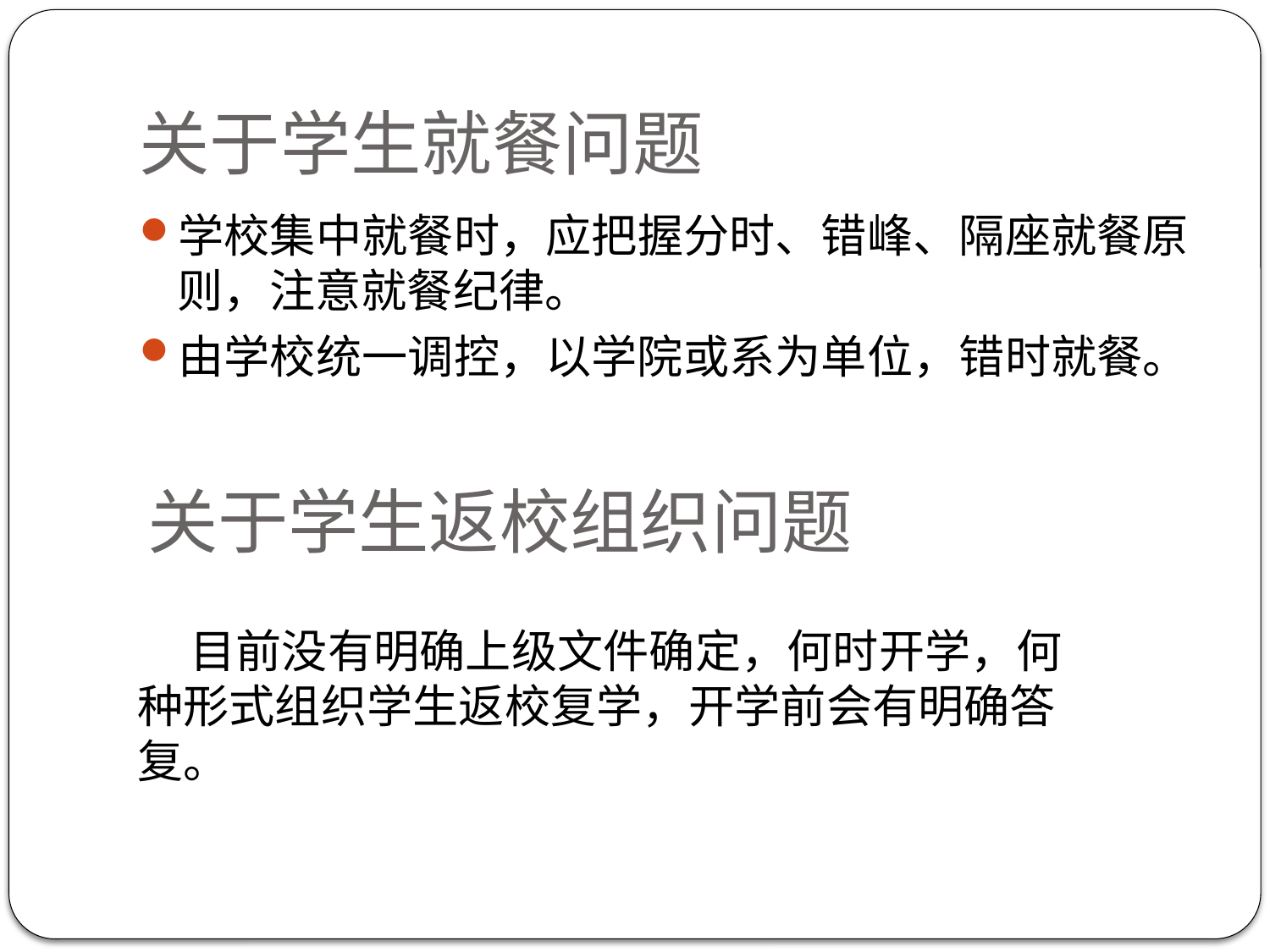

# 关于学生就餐问题
学校集中就餐时，应把握分时、错峰、隔座就餐原则，注意就餐纪律。
由学校统一调控，以学院或系为单位，错时就餐。

关于学生返校组织问题
    目前没有明确上级文件确定，何时开学，何种形式组织学生返校复学，开学前会有明确答复。